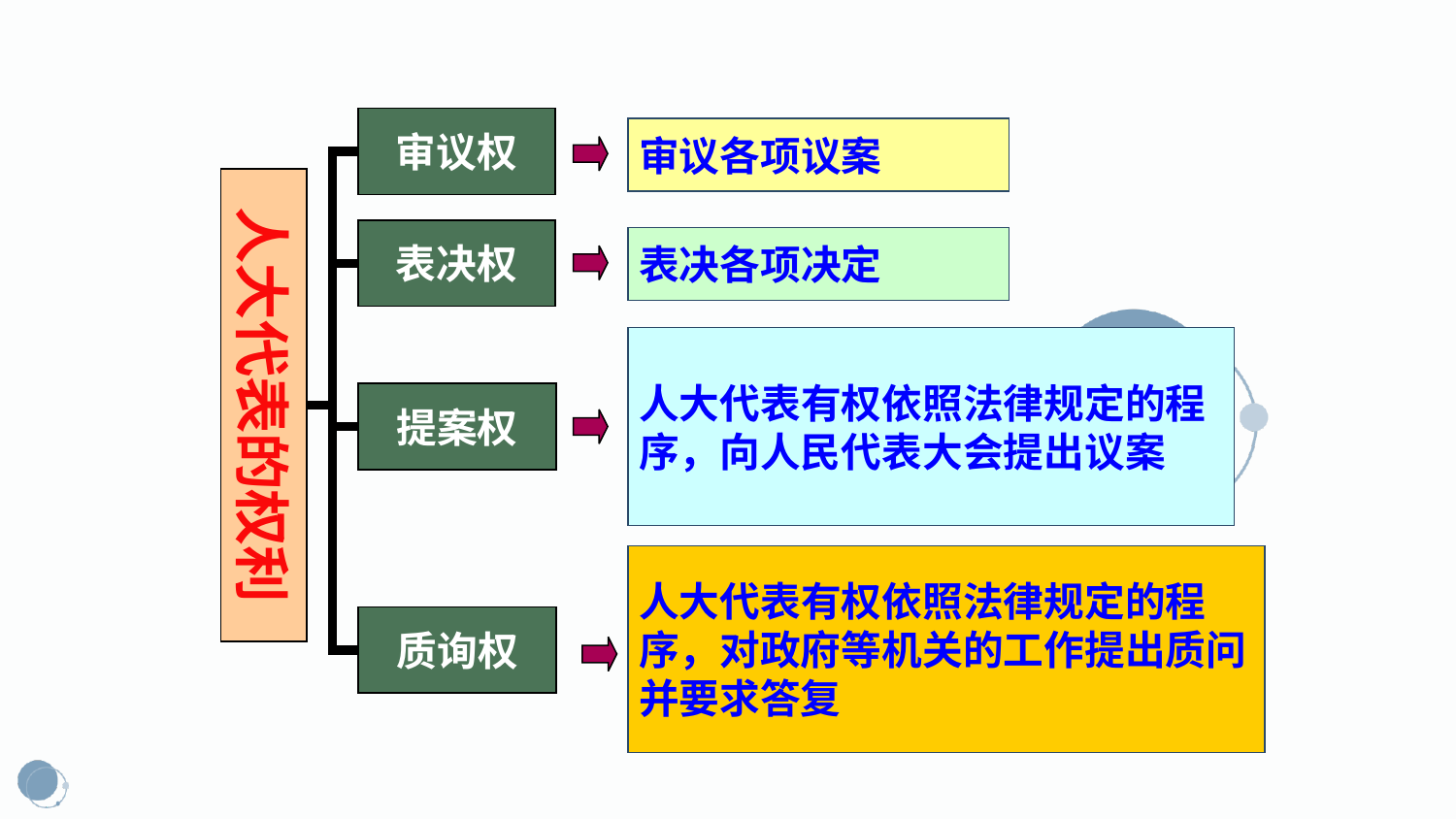

审议权
审议各项议案

人大代表的权利
表决权
表决各项决定

人大代表有权依照法律规定的程序，向人民代表大会提出议案
提案权

人大代表有权依照法律规定的程序，对政府等机关的工作提出质问并要求答复
质询权